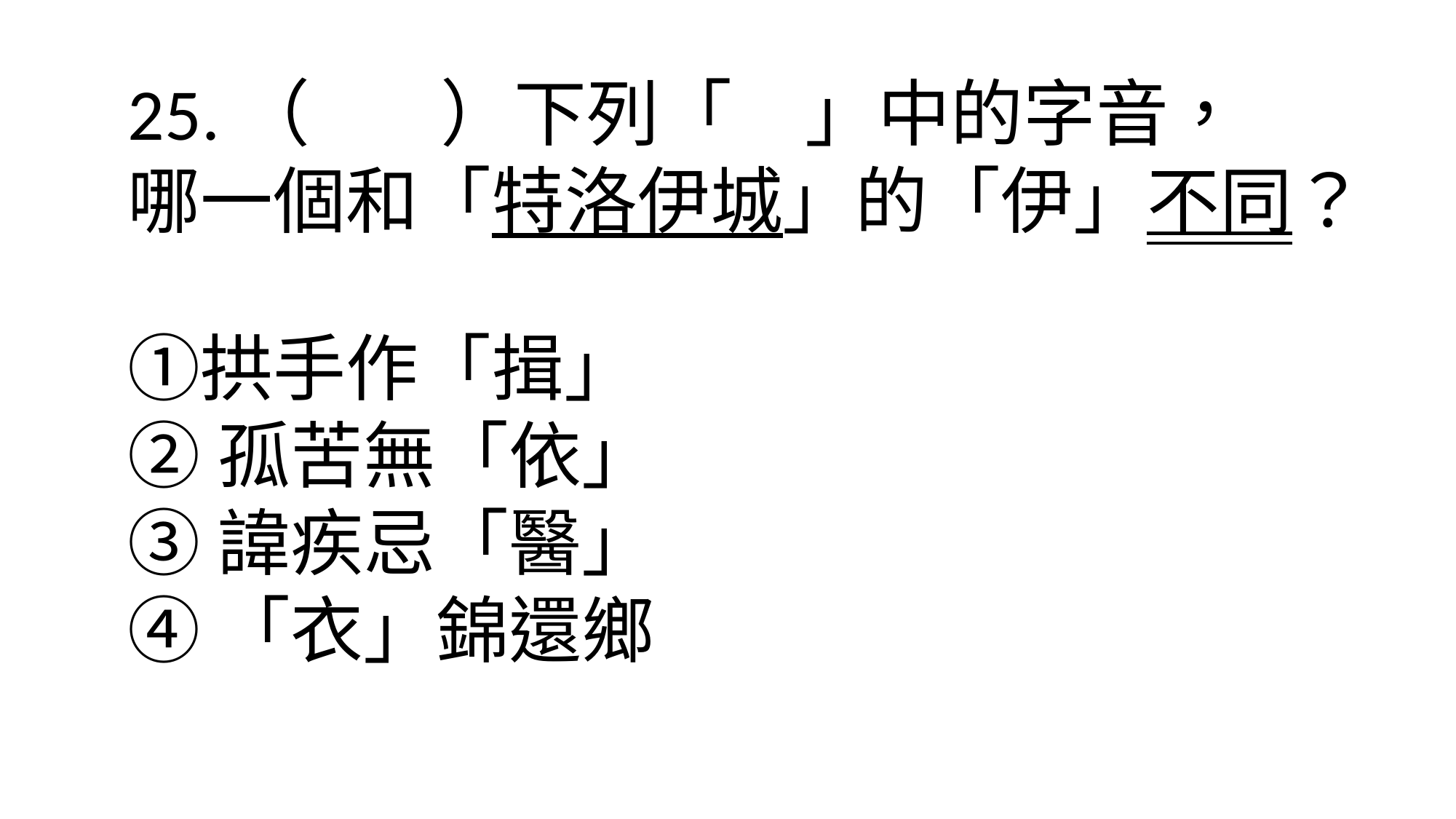

25.（        ）下列「　」中的字音，哪一個和「特洛伊城」的「伊」不同？　
①拱手作「揖」
②孤苦無「依」
③諱疾忌「醫」
④「衣」錦還鄉